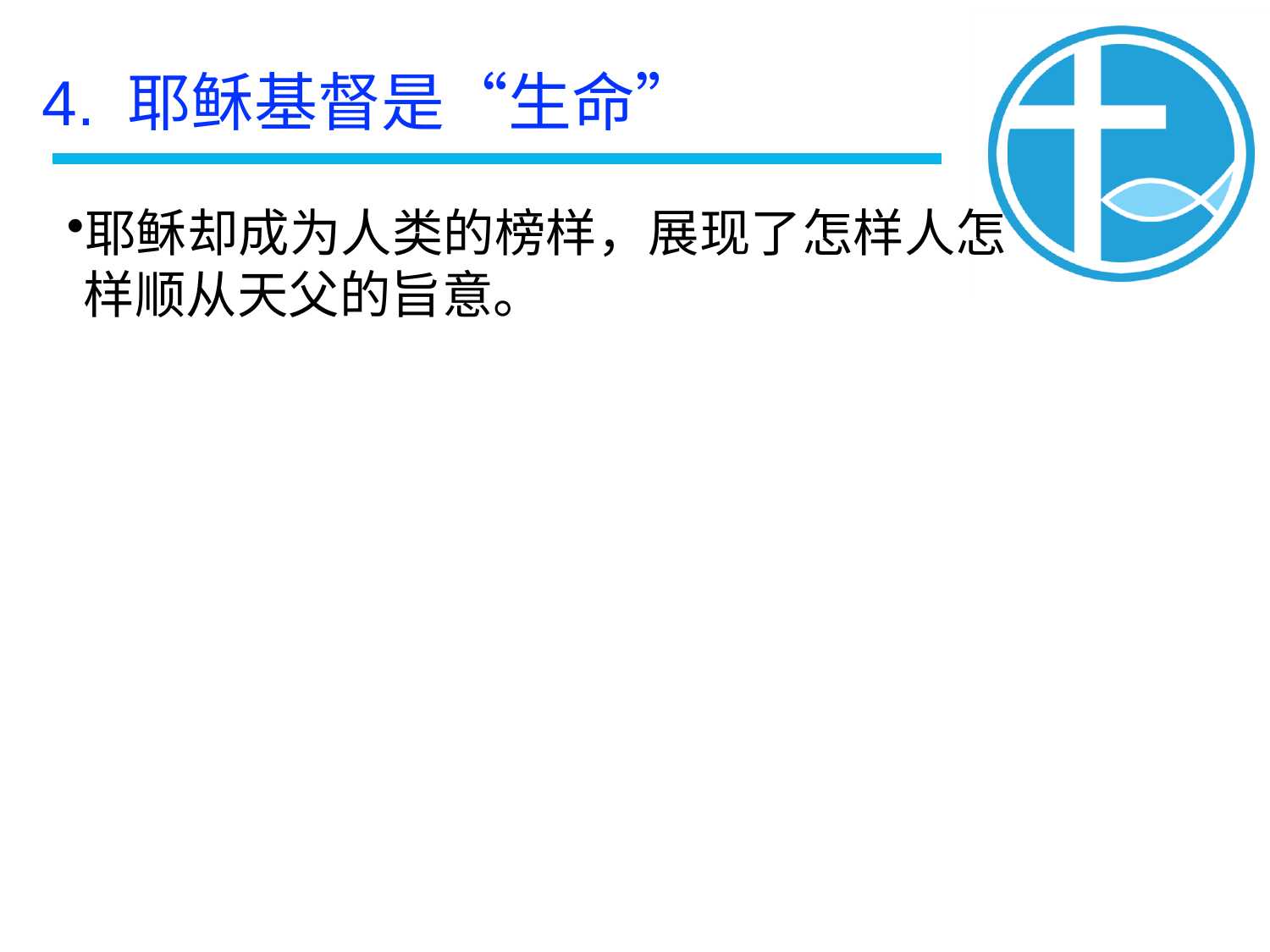

4. 耶稣基督是“生命”
耶稣却成为人类的榜样，展现了怎样人怎样顺从天父的旨意。